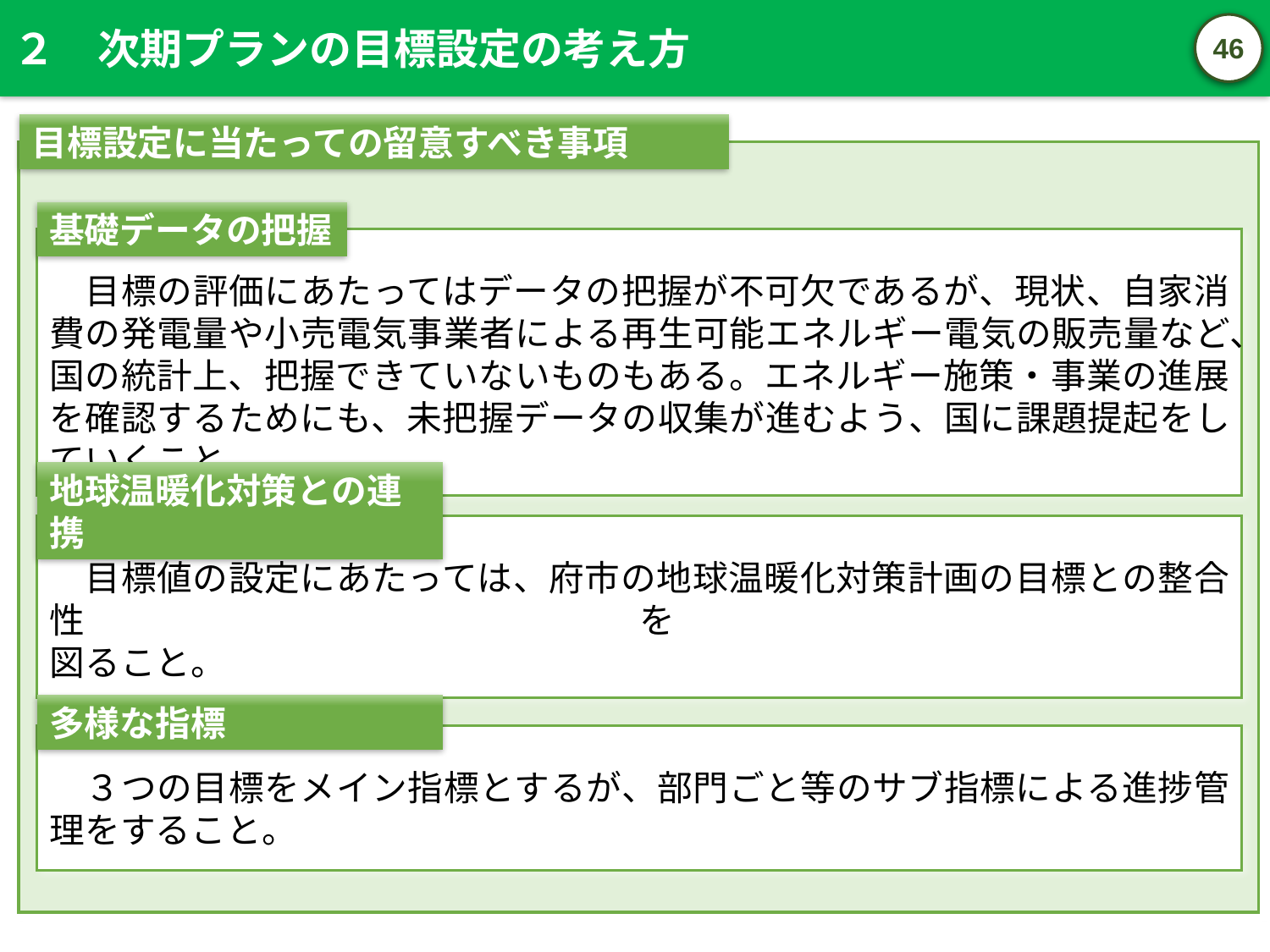

２　次期プランの目標設定の考え方
46
目標設定に当たっての留意すべき事項

基礎データの把握
　目標の評価にあたってはデータの把握が不可欠であるが、現状、自家消費の発電量や小売電気事業者による再生可能エネルギー電気の販売量など、国の統計上、把握できていないものもある。エネルギー施策・事業の進展を確認するためにも、未把握データの収集が進むよう、国に課題提起をしていくこと。
地球温暖化対策との連携
　目標値の設定にあたっては、府市の地球温暖化対策計画の目標との整合性を
図ること。
多様な指標
　３つの目標をメイン指標とするが、部門ごと等のサブ指標による進捗管理をすること。